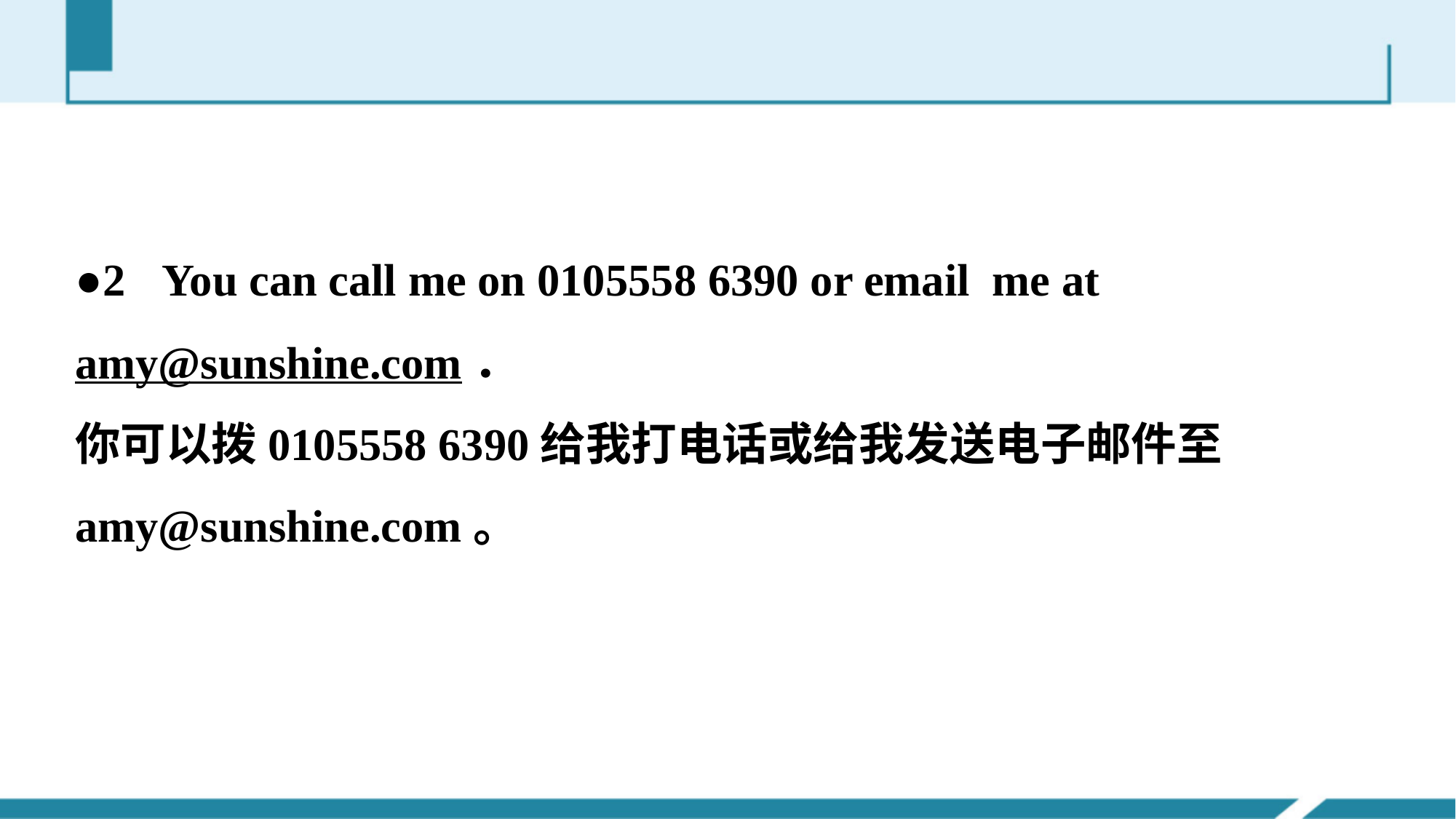

●2   You can call me on 010­5558 6390 or email  me at amy@sunshine.com．
你可以拨010­5558 6390给我打电话或给我发送电子邮件至amy@sunshine.com。